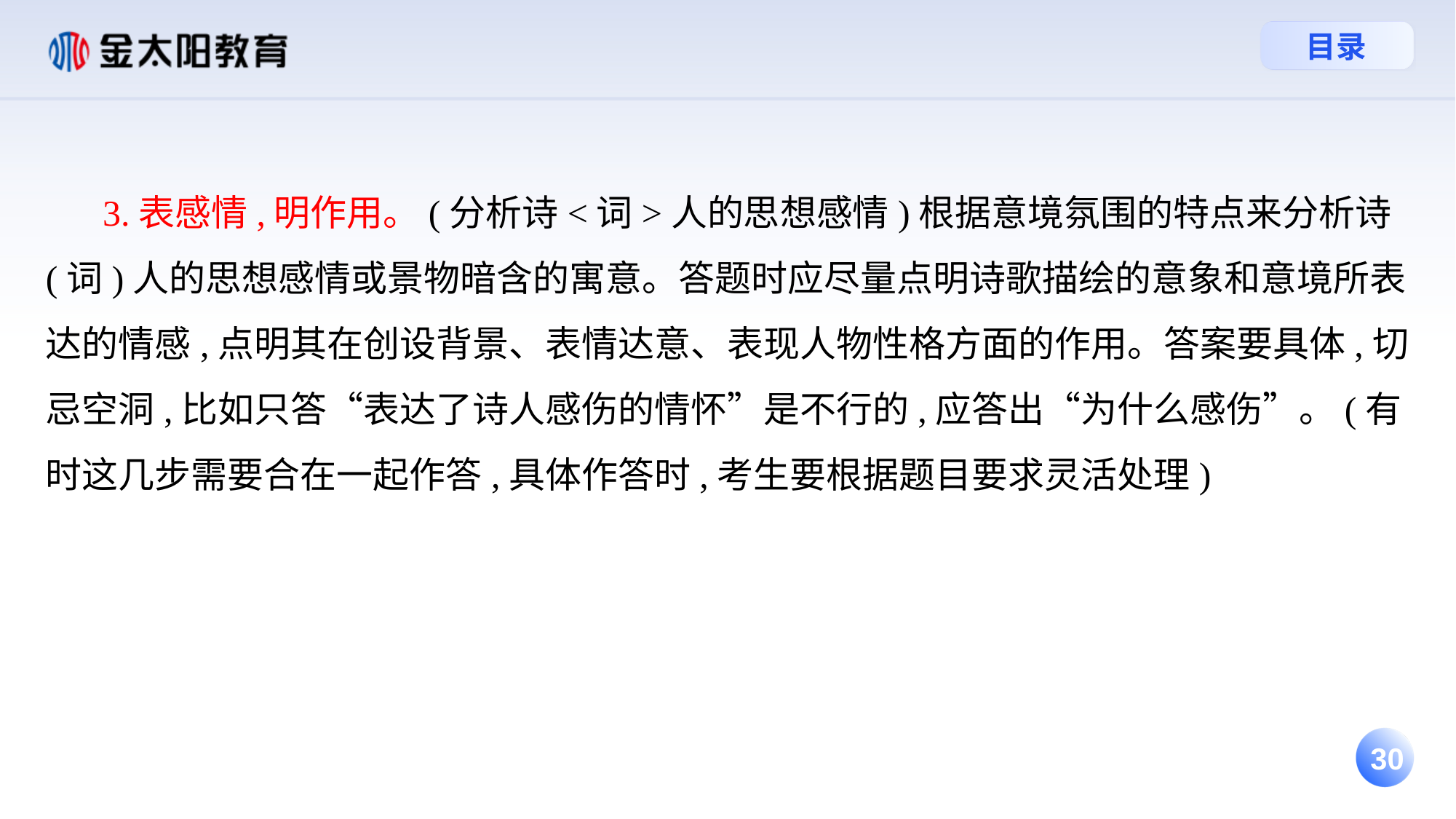

3.表感情,明作用。(分析诗<词>人的思想感情)根据意境氛围的特点来分析诗(词)人的思想感情或景物暗含的寓意。答题时应尽量点明诗歌描绘的意象和意境所表达的情感,点明其在创设背景、表情达意、表现人物性格方面的作用。答案要具体,切忌空洞,比如只答“表达了诗人感伤的情怀”是不行的,应答出“为什么感伤”。(有时这几步需要合在一起作答,具体作答时,考生要根据题目要求灵活处理)